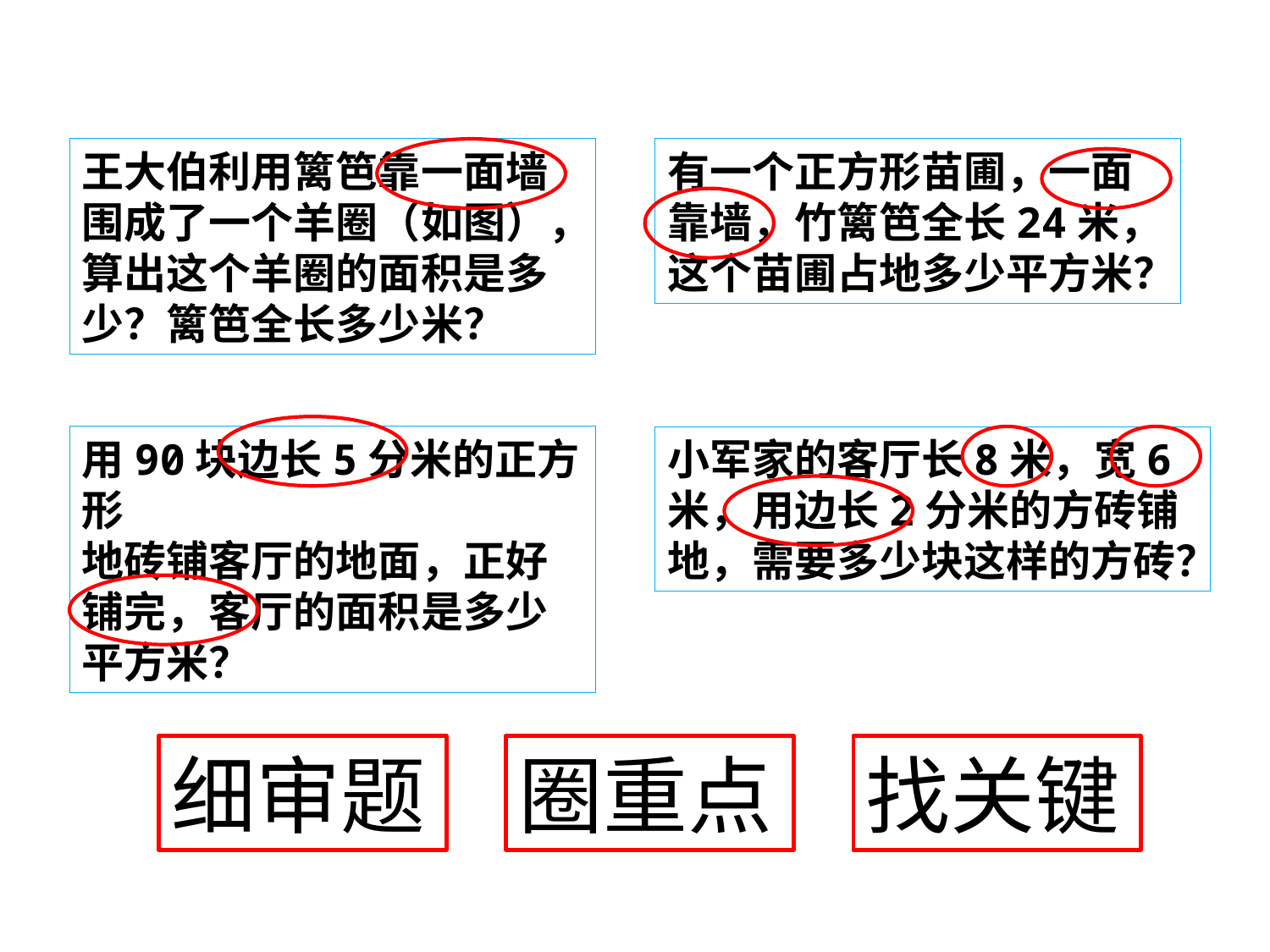

王大伯利用篱笆靠一面墙围成了一个羊圈（如图），算出这个羊圈的面积是多少？篱笆全长多少米？

有一个正方形苗圃，一面靠墙，竹篱笆全长24米，这个苗圃占地多少平方米？
用90块边长5分米的正方形
地砖铺客厅的地面，正好铺完，客厅的面积是多少平方米？
小军家的客厅长8米，宽6米，用边长2分米的方砖铺地，需要多少块这样的方砖？
细审题
圈重点
找关键